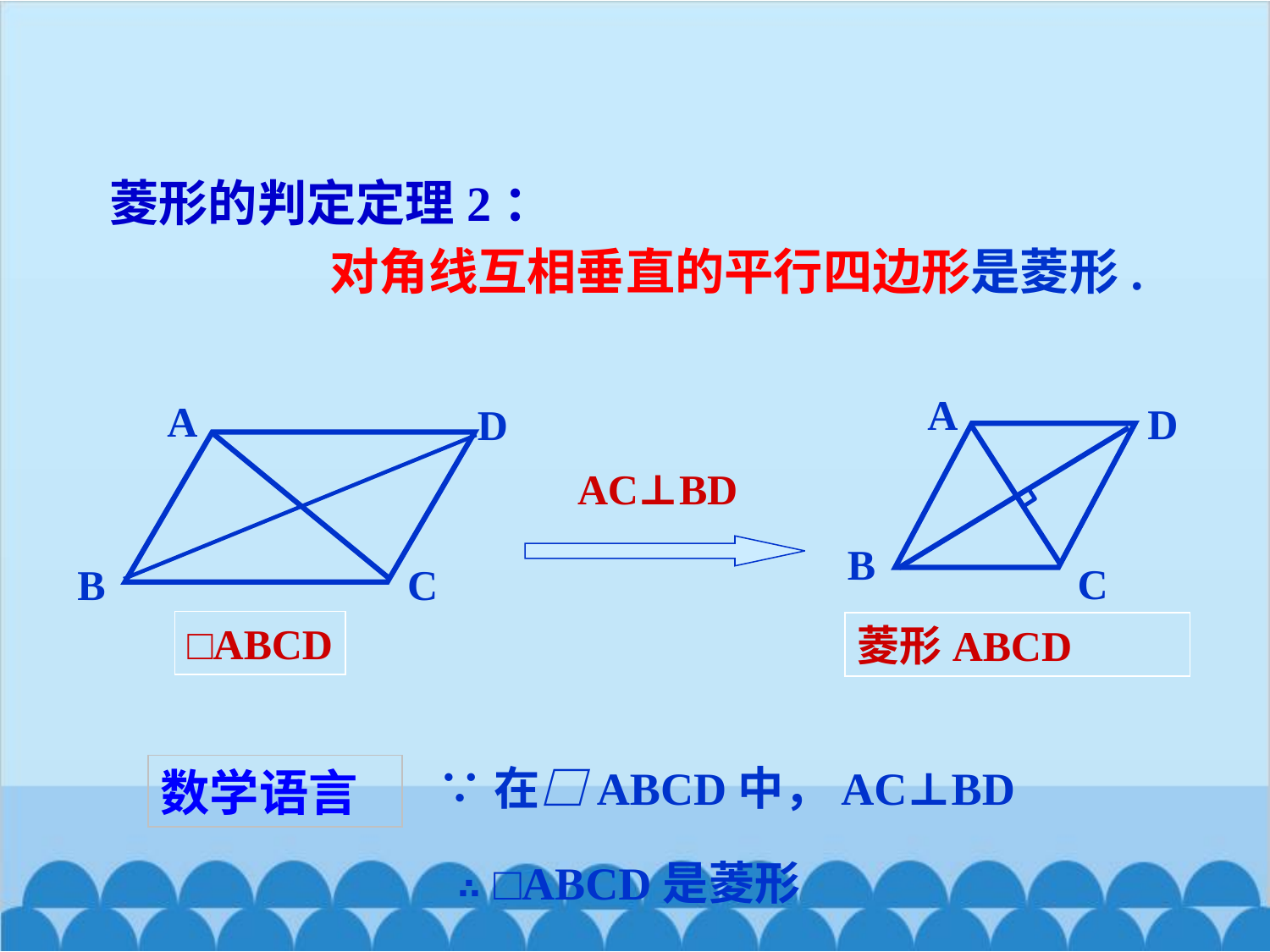

菱形的判定定理2：
对角线互相垂直的平行四边形是菱形.
A

D

B
C
菱形ABCD
A
D

B
C
□ABCD
AC⊥BD

∵在□ABCD中，AC⊥BD
数学语言
∴ □ABCD是菱形